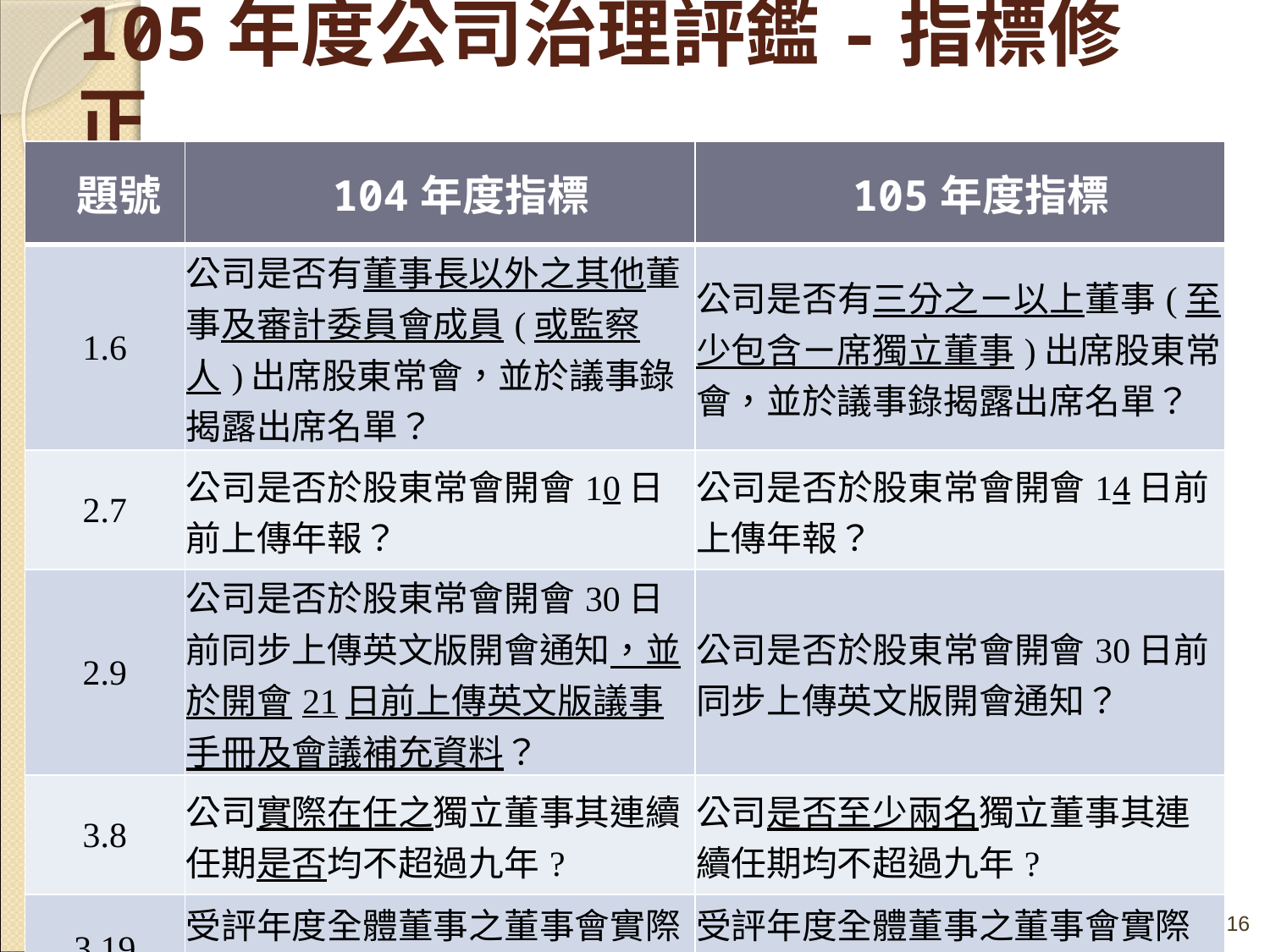

# 105年度公司治理評鑑-指標修正
| 題號 | 104年度指標 | 105年度指標 |
| --- | --- | --- |
| 1.6 | 公司是否有董事長以外之其他董事及審計委員會成員(或監察人)出席股東常會，並於議事錄揭露出席名單？ | 公司是否有三分之ㄧ以上董事(至少包含ㄧ席獨立董事)出席股東常會，並於議事錄揭露出席名單？ |
| 2.7 | 公司是否於股東常會開會10日前上傳年報？ | 公司是否於股東常會開會14日前上傳年報？ |
| 2.9 | 公司是否於股東常會開會30日前同步上傳英文版開會通知，並於開會21日前上傳英文版議事手冊及會議補充資料？ | 公司是否於股東常會開會30日前同步上傳英文版開會通知？ |
| 3.8 | 公司實際在任之獨立董事其連續任期是否均不超過九年? | 公司是否至少兩名獨立董事其連續任期均不超過九年? |
| 3.19 | 受評年度全體董事之董事會實際出席率是否平均達75%以上？ | 受評年度全體董事之董事會實際出席率是否平均達80%以上？ |

16